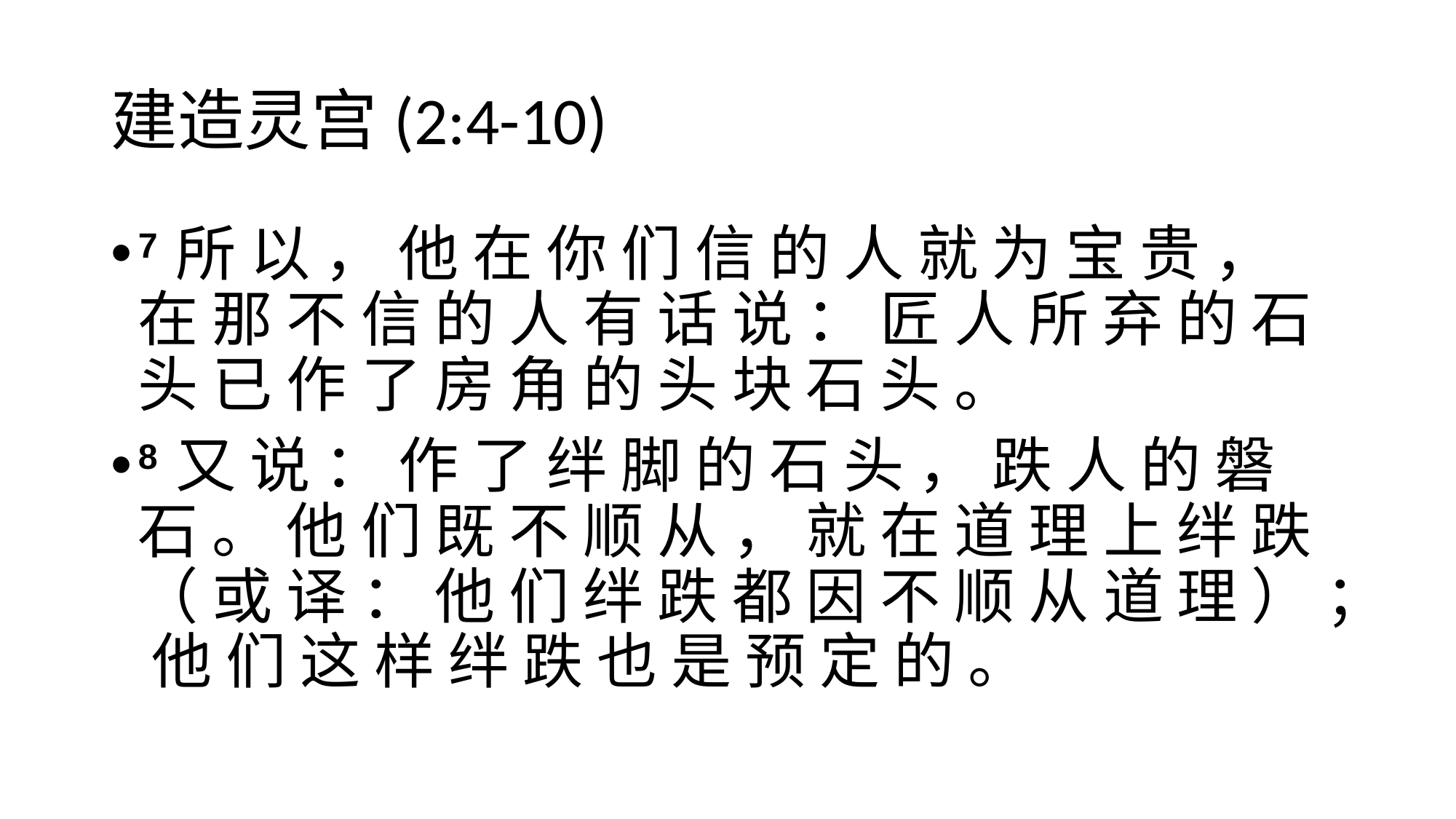

# 建造灵宫(2:4-10)
7 所 以 ， 他 在 你 们 信 的 人 就 为 宝 贵 ， 在 那 不 信 的 人 有 话 说 ： 匠 人 所 弃 的 石 头 已 作 了 房 角 的 头 块 石 头 。
8 又 说 ： 作 了 绊 脚 的 石 头 ， 跌 人 的 磐 石 。 他 们 既 不 顺 从 ， 就 在 道 理 上 绊 跌 （ 或 译 ： 他 们 绊 跌 都 因 不 顺 从 道 理 ） ； 他 们 这 样 绊 跌 也 是 预 定 的 。